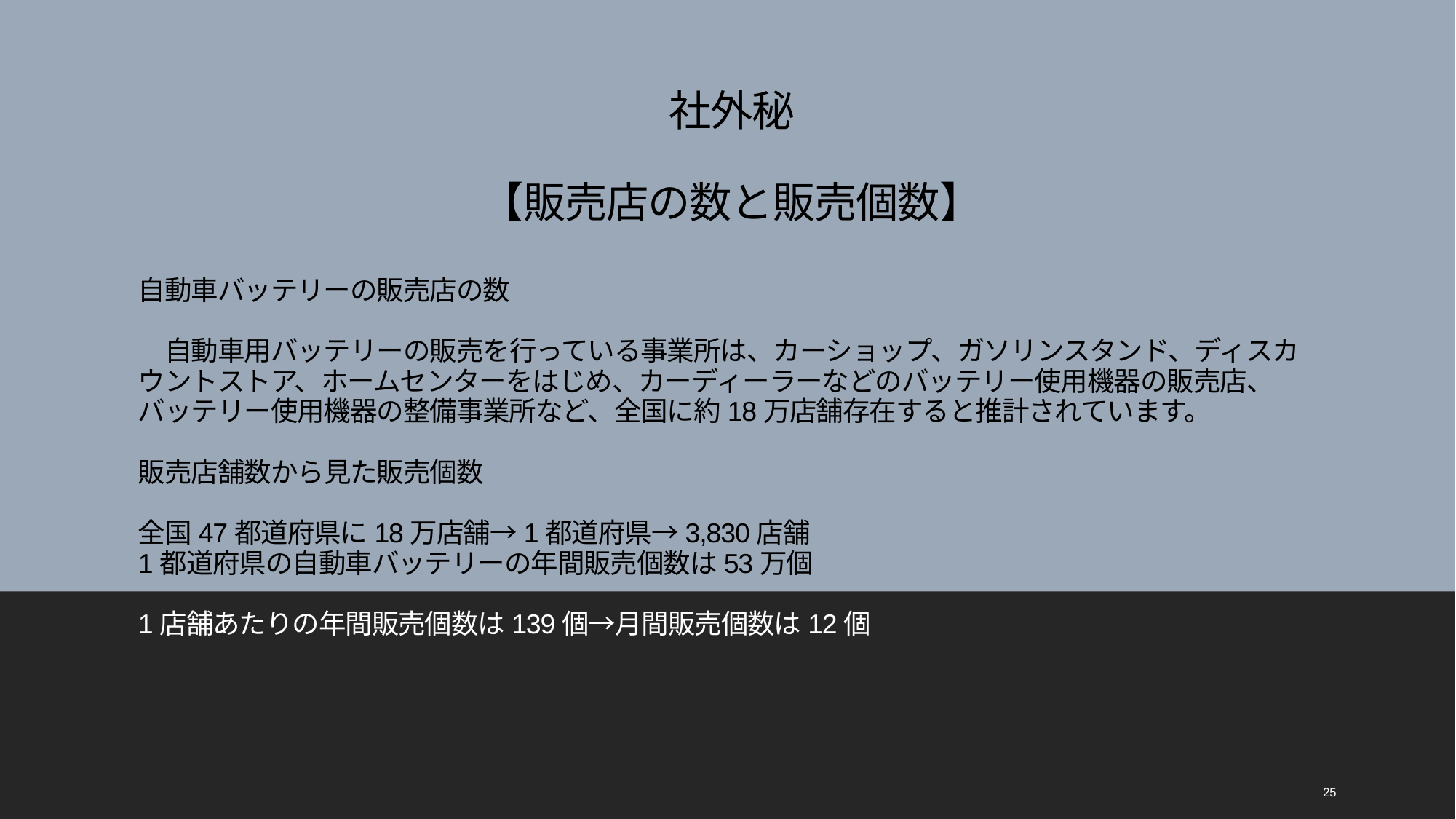

# 社外秘 【販売店の数と販売個数】
自動車バッテリーの販売店の数

　自動車用バッテリーの販売を行っている事業所は、カーショップ、ガソリンスタンド、ディスカウントストア、ホームセンターをはじめ、カーディーラーなどのバッテリー使用機器の販売店、バッテリー使用機器の整備事業所など、全国に約18万店舗存在すると推計されています。

販売店舗数から見た販売個数

全国47都道府県に18万店舗→1都道府県→3,830店舗
1都道府県の自動車バッテリーの年間販売個数は53万個

1店舗あたりの年間販売個数は139個→月間販売個数は12個

25